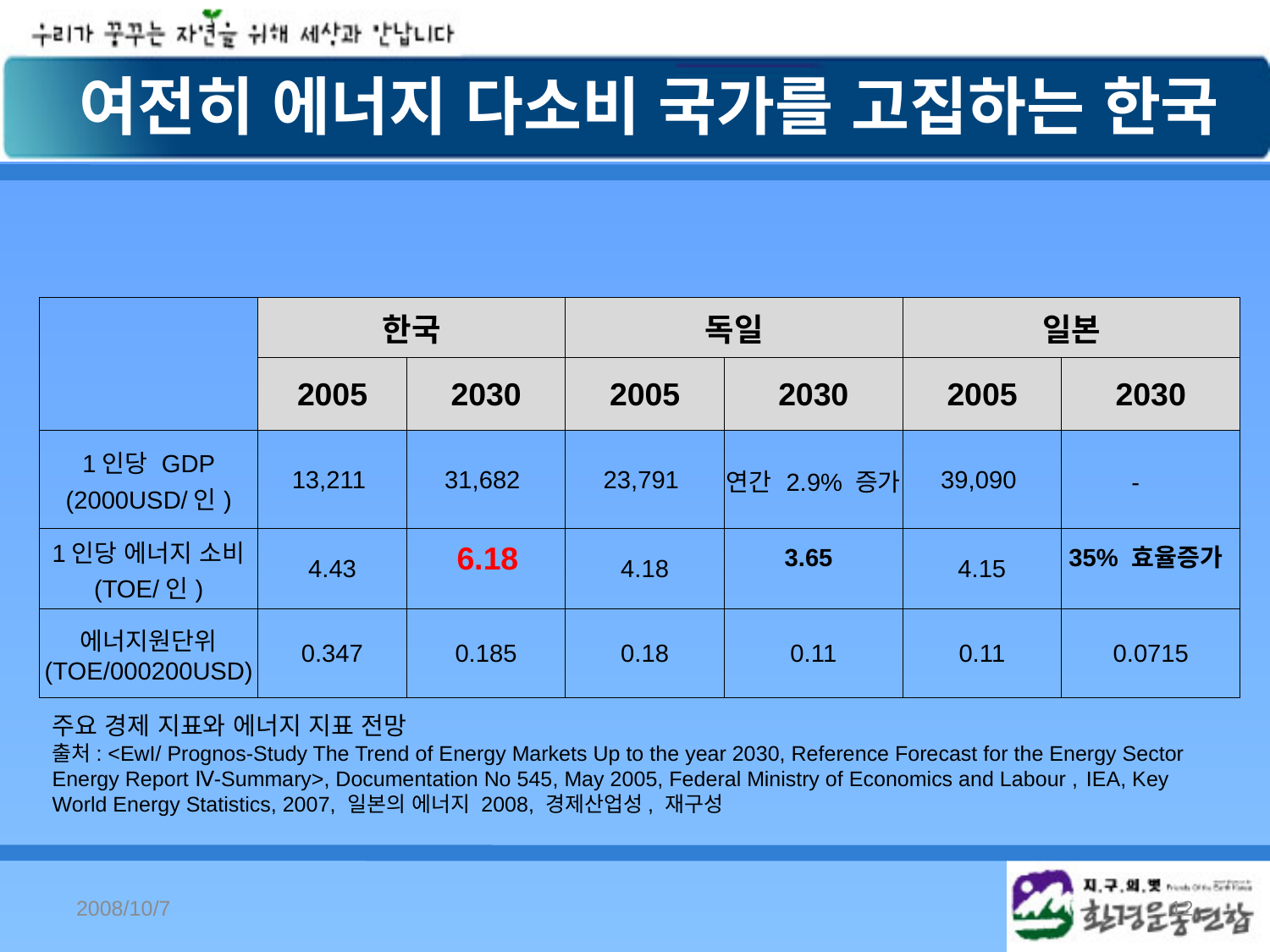

여전히 에너지 다소비 국가를 고집하는 한국
|  | 한국 |  | 독일 |  | 일본 |  |
| --- | --- | --- | --- | --- | --- | --- |
|  | 2005 | 2030 | 2005 | 2030 | 2005 | 2030 |
| 1인당 GDP (2000USD/인) | 13,211 | 31,682 | 23,791 | 연간 2.9% 증가 | 39,090 | - |
| 1인당 에너지 소비 (TOE/인) | 4.43 |  | 4.18 |  | 4.15 |  |
| 에너지원단위 (TOE/000200USD) | 0.347 | 0.185 | 0.18 | 0.11 | 0.11 | 0.0715 |
6.18
3.65
35% 효율증가
주요 경제 지표와 에너지 지표 전망
출처: <EwI/ Prognos-Study The Trend of Energy Markets Up to the year 2030, Reference Forecast for the Energy Sector Energy Report Ⅳ-Summary>, Documentation No 545, May 2005, Federal Ministry of Economics and Labour , IEA, Key World Energy Statistics, 2007, 일본의 에너지 2008, 경제산업성, 재구성
2008/10/7
12